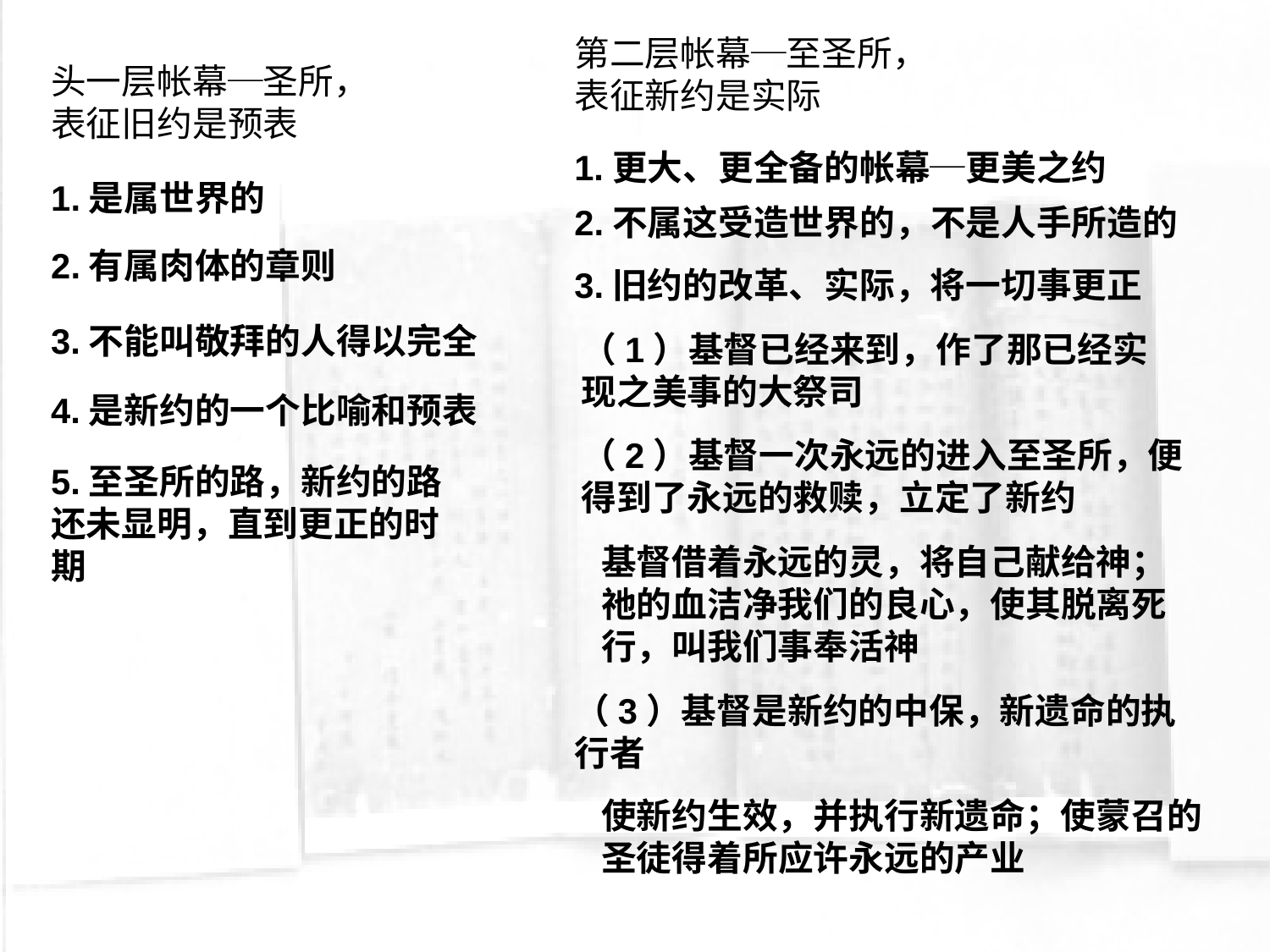

第二层帐幕─至圣所，
表征新约是实际
头一层帐幕─圣所，
表征旧约是预表
1.更大、更全备的帐幕─更美之约
1.是属世界的
2.不属这受造世界的，不是人手所造的
2.有属肉体的章则
3.旧约的改革、实际，将一切事更正
3.不能叫敬拜的人得以完全
（1）基督已经来到，作了那已经实现之美事的大祭司
4.是新约的一个比喻和预表
（2）基督一次永远的进入至圣所，便得到了永远的救赎，立定了新约
5.至圣所的路，新约的路还未显明，直到更正的时期
基督借着永远的灵，将自己献给神；祂的血洁净我们的良心，使其脱离死行，叫我们事奉活神
（3）基督是新约的中保，新遗命的执行者
使新约生效，并执行新遗命；使蒙召的圣徒得着所应许永远的产业